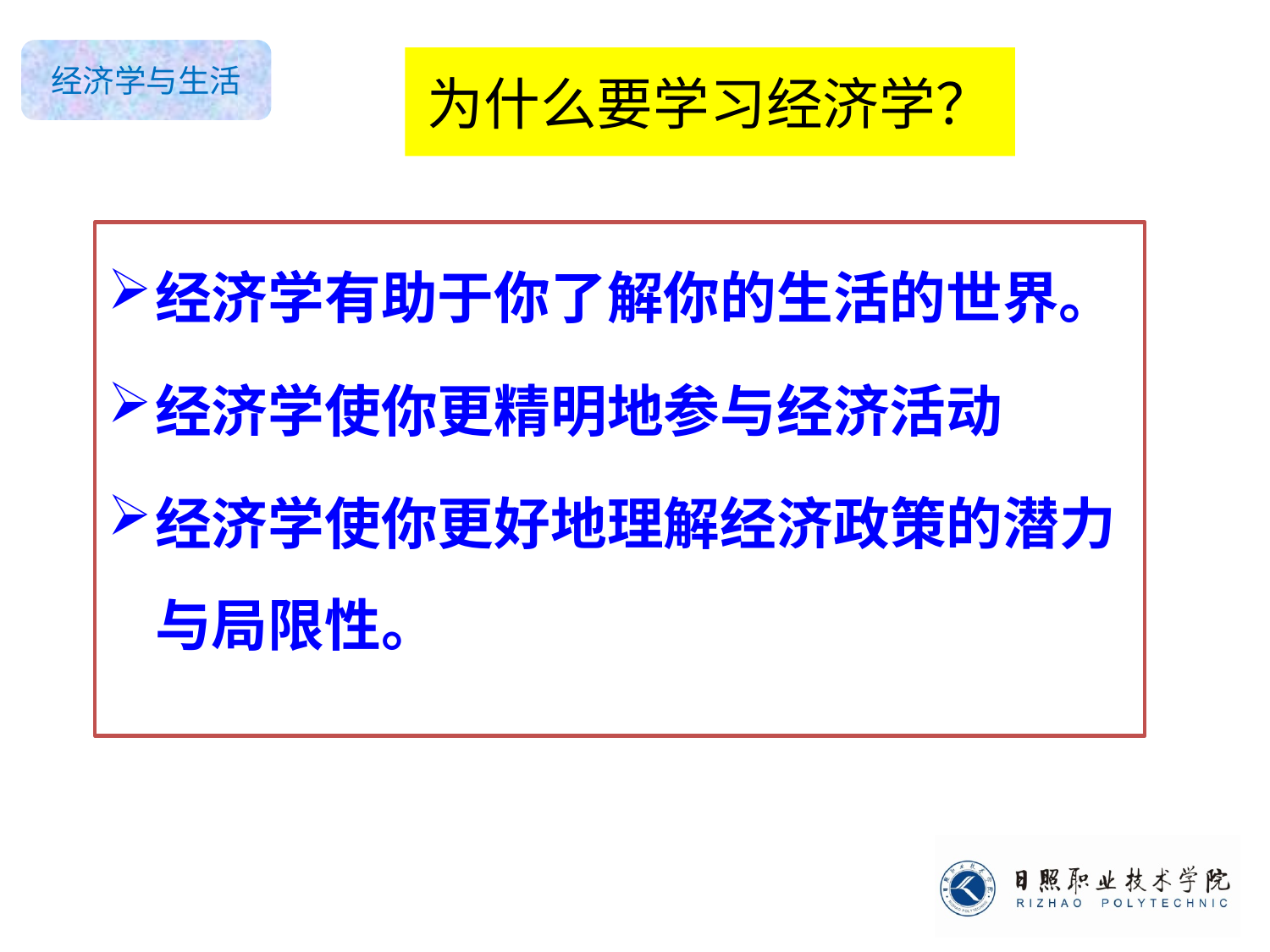

# 为什么要学习经济学？
经济学有助于你了解你的生活的世界。
经济学使你更精明地参与经济活动
经济学使你更好地理解经济政策的潜力与局限性。